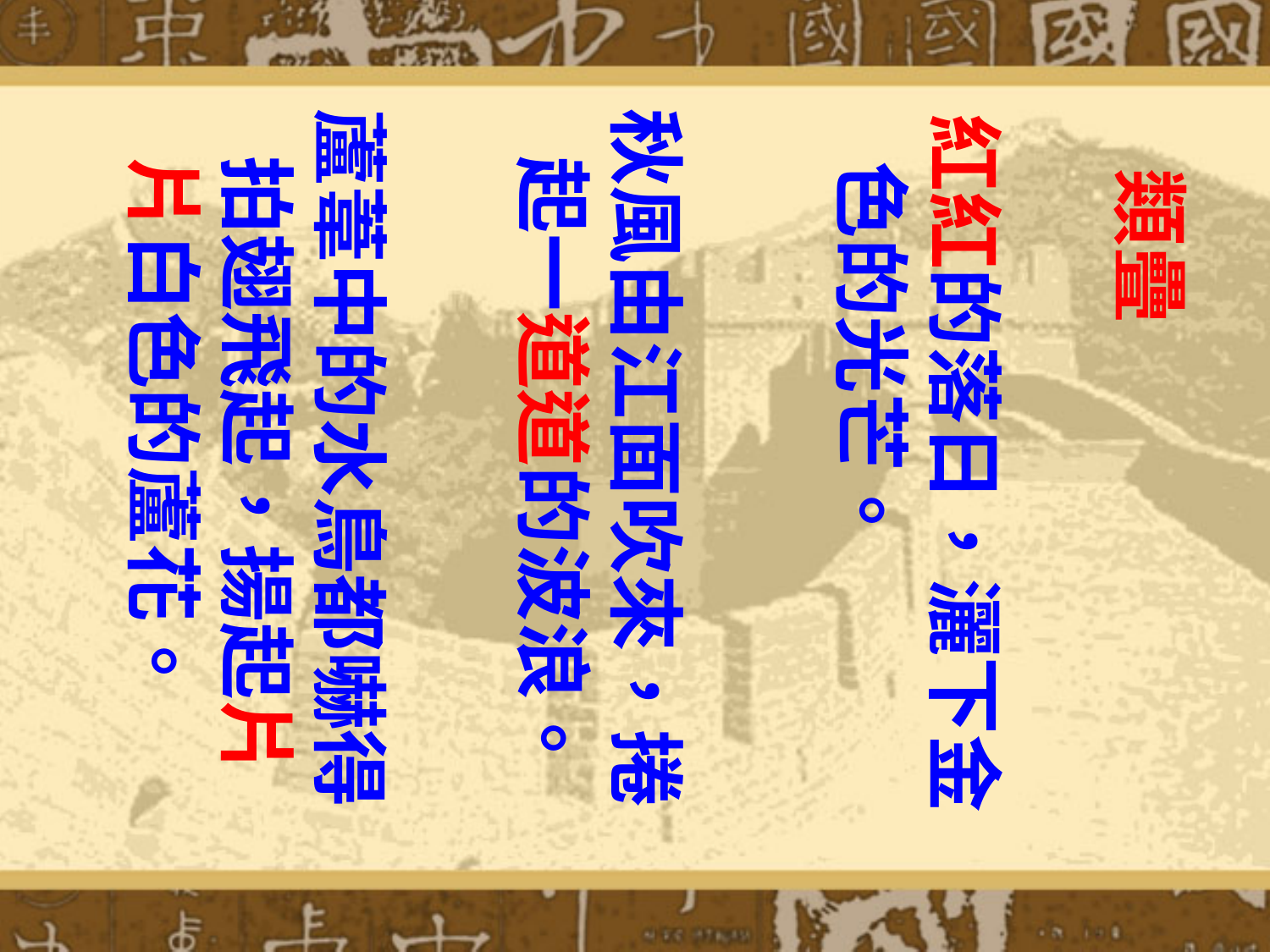

蘆葦中的水鳥都嚇得拍翅飛起，揚起片片白色的蘆花。
秋風由江面吹來，捲起一道道的波浪。
紅紅的落日，灑下金色的光芒。
類疊